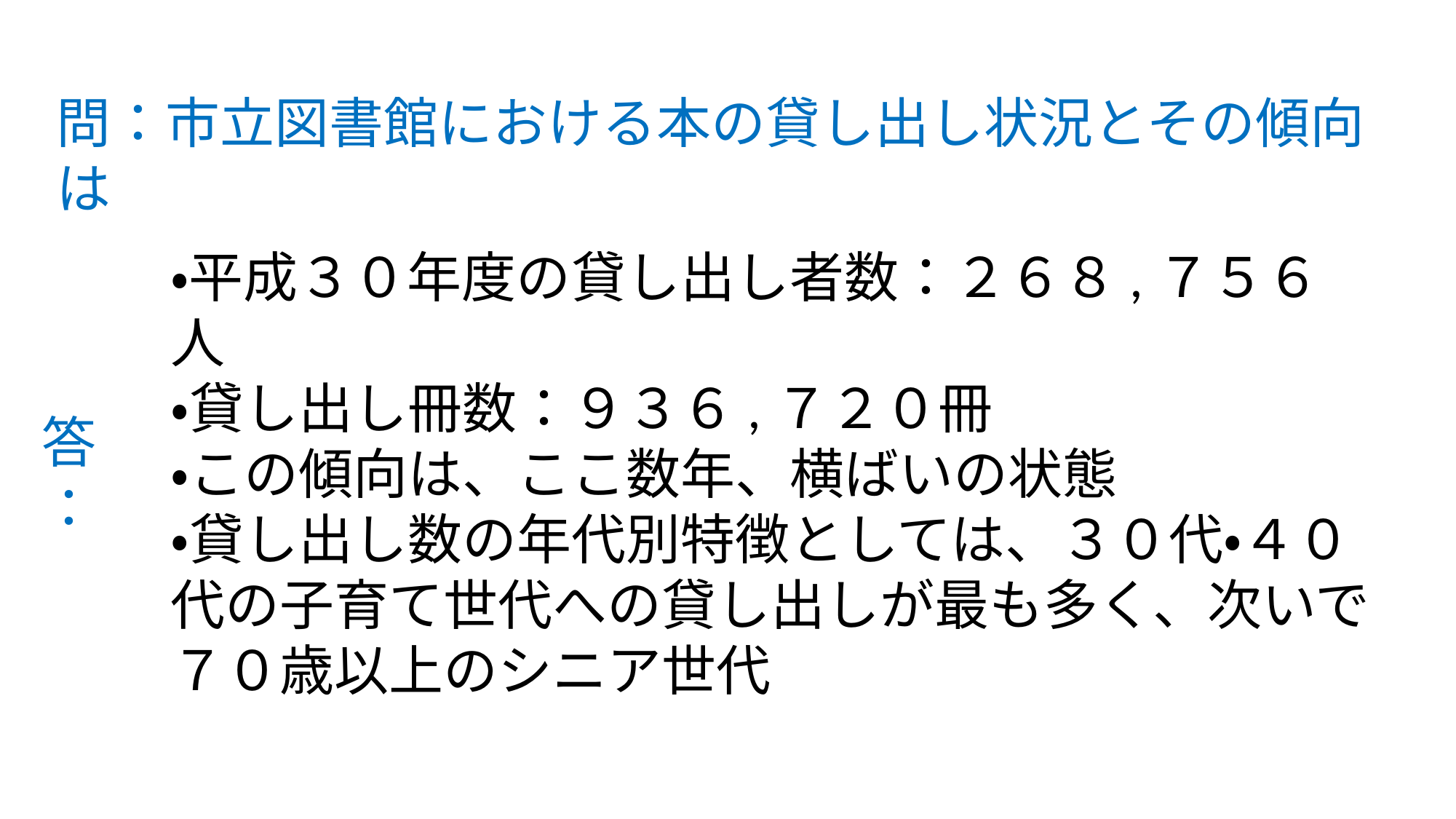

問：市立図書館における本の貸し出し状況とその傾向は
・平成３０年度の貸し出し者数：２６８,７５６人
・貸し出し冊数：９３６,７２０冊
・この傾向は、ここ数年、横ばいの状態
・貸し出し数の年代別特徴としては、３０代・４０代の子育て世代への貸し出しが最も多く、次いで７０歳以上のシニア世代
答：